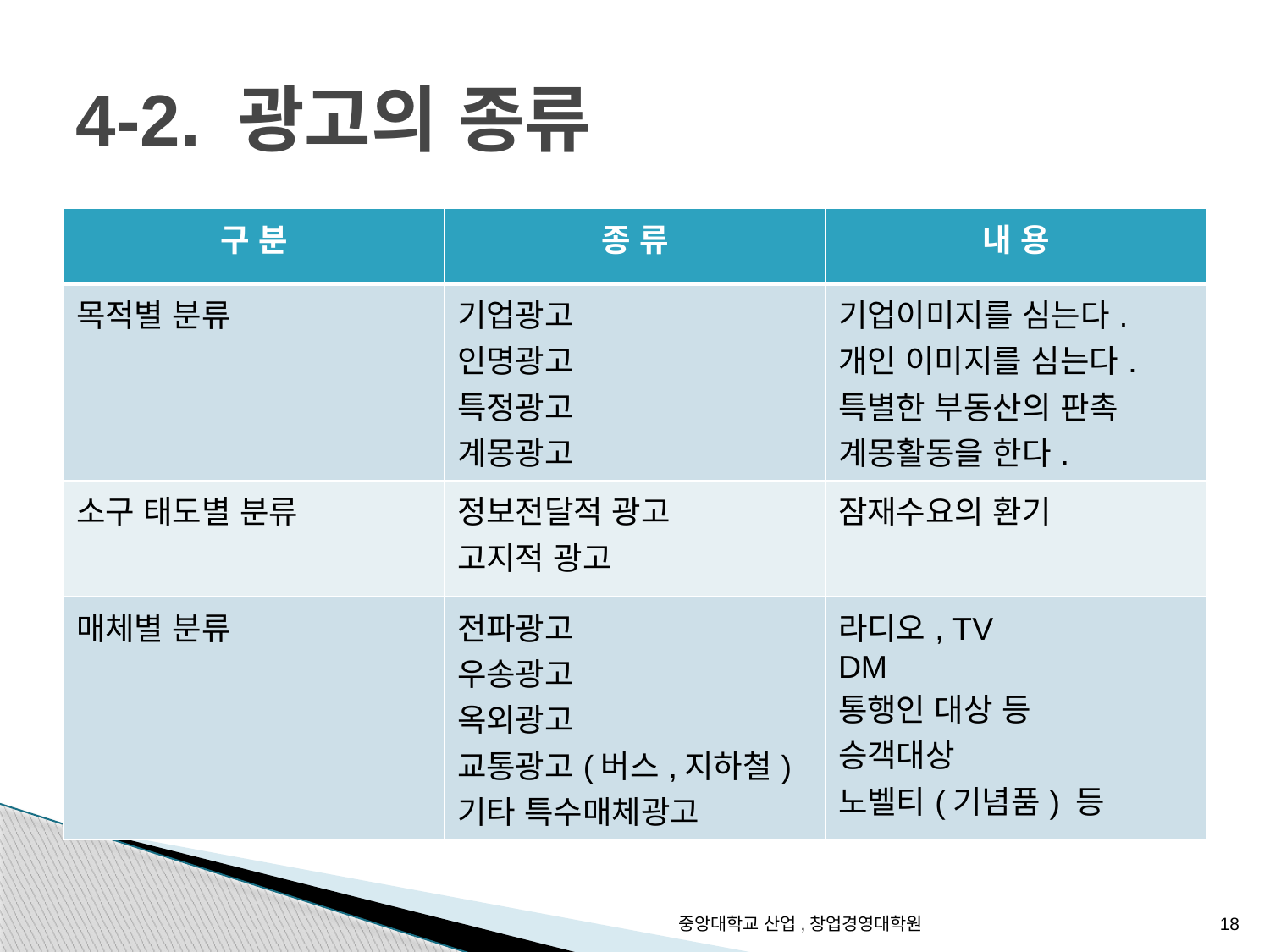

# 4-2. 광고의 종류
| 구 분 | 종 류 | 내 용 |
| --- | --- | --- |
| 목적별 분류 | 기업광고 인명광고 특정광고 계몽광고 | 기업이미지를 심는다. 개인 이미지를 심는다. 특별한 부동산의 판촉 계몽활동을 한다. |
| 소구 태도별 분류 | 정보전달적 광고 고지적 광고 | 잠재수요의 환기 |
| 매체별 분류 | 전파광고 우송광고 옥외광고 교통광고(버스,지하철) 기타 특수매체광고 | 라디오, TV DM 통행인 대상 등 승객대상 노벨티(기념품) 등 |
중앙대학교 산업,창업경영대학원
18